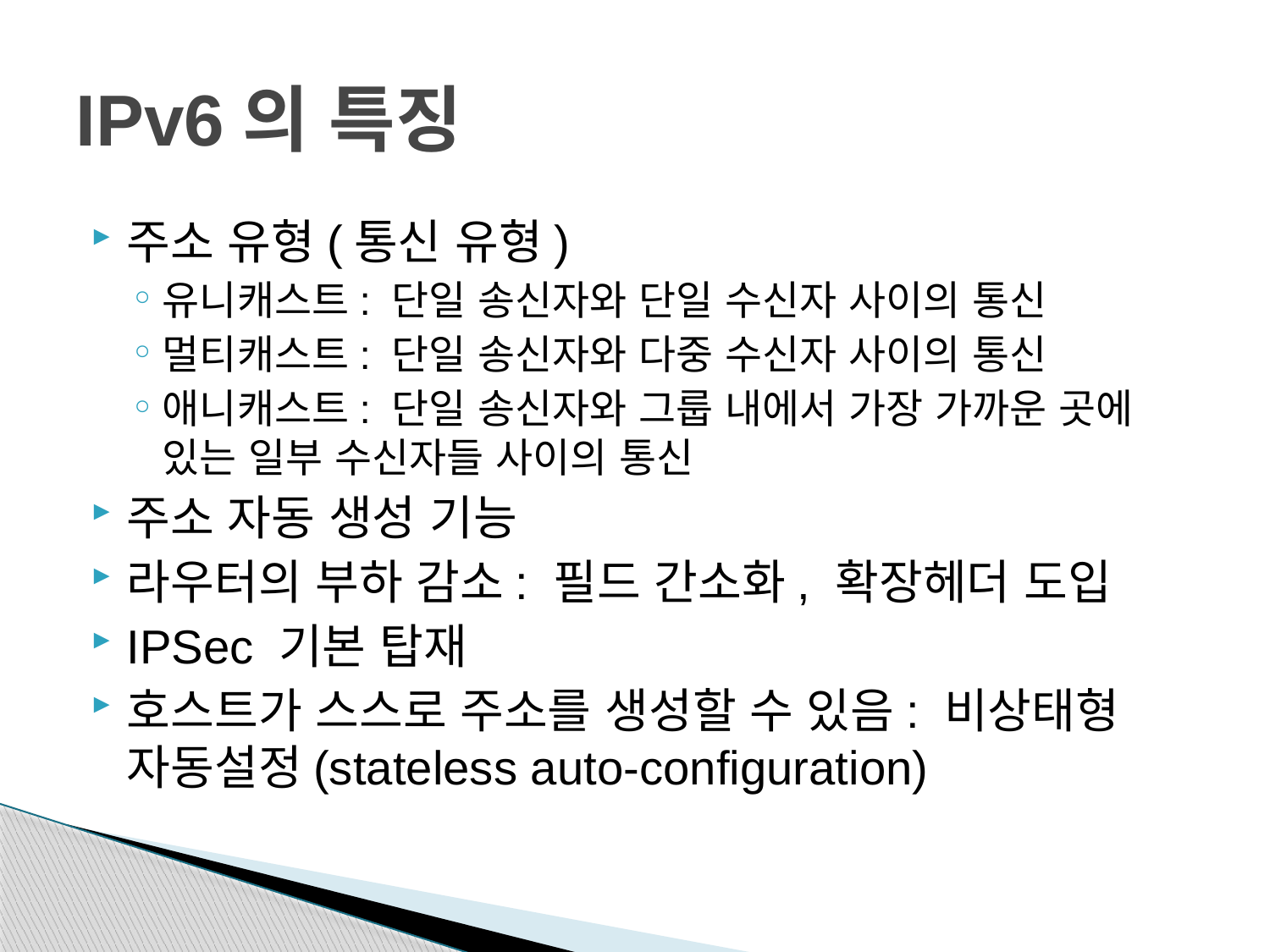

# IPv6의 특징
주소 유형(통신 유형)
유니캐스트: 단일 송신자와 단일 수신자 사이의 통신
멀티캐스트: 단일 송신자와 다중 수신자 사이의 통신
애니캐스트: 단일 송신자와 그룹 내에서 가장 가까운 곳에 있는 일부 수신자들 사이의 통신
주소 자동 생성 기능
라우터의 부하 감소: 필드 간소화, 확장헤더 도입
IPSec 기본 탑재
호스트가 스스로 주소를 생성할 수 있음: 비상태형 자동설정(stateless auto-configuration)